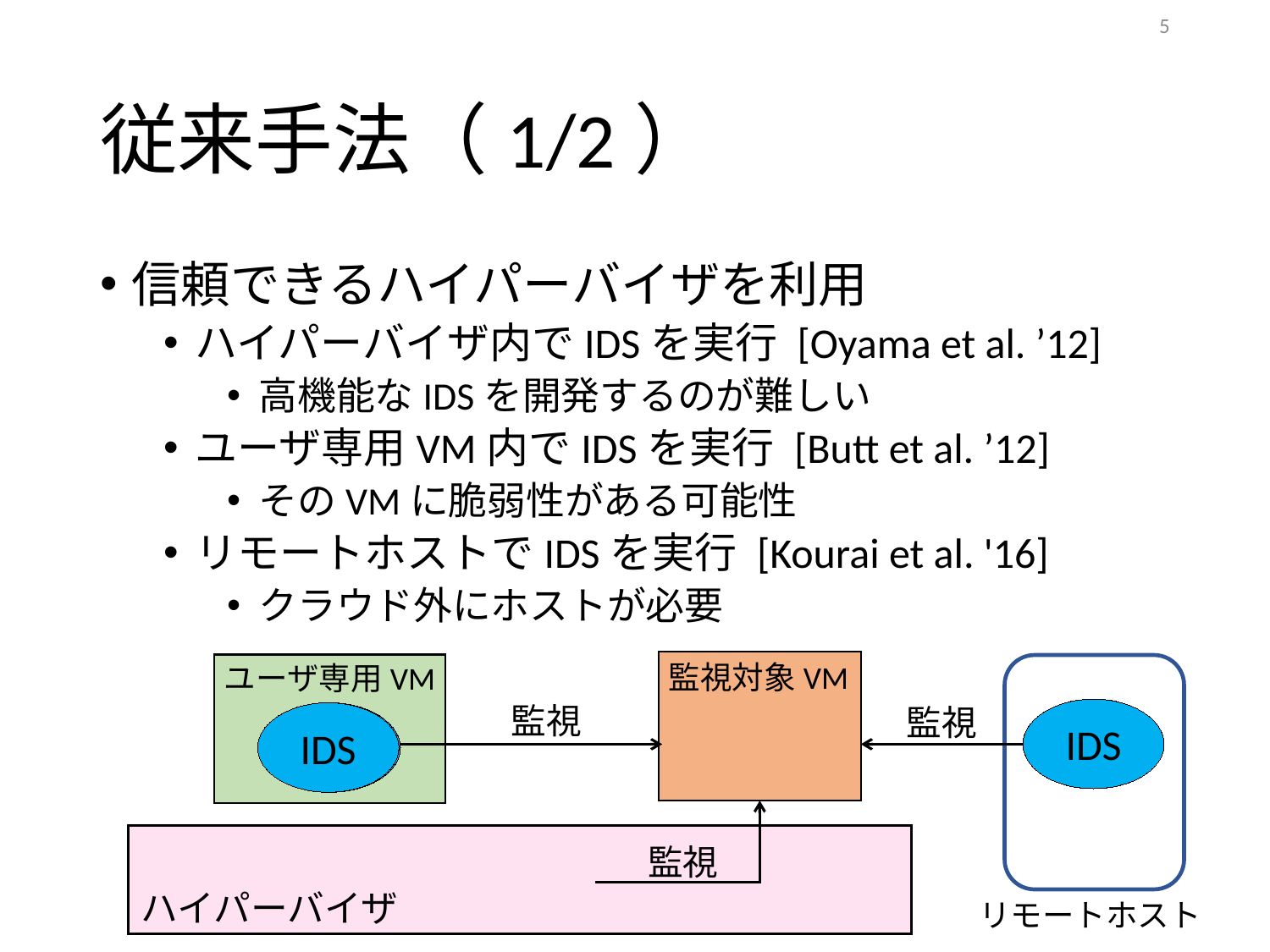

5
# 従来手法（1/2）
信頼できるハイパーバイザを利用
ハイパーバイザ内でIDSを実行 [Oyama et al. ’12]
高機能なIDSを開発するのが難しい
ユーザ専用VM内でIDSを実行 [Butt et al. ’12]
そのVMに脆弱性がある可能性
リモートホストでIDSを実行 [Kourai et al. '16]
クラウド外にホストが必要
監視対象VM

ユーザ専用VM

監視
監視
IDS
IDS
IDS

監視
ハイパーバイザ
リモートホスト